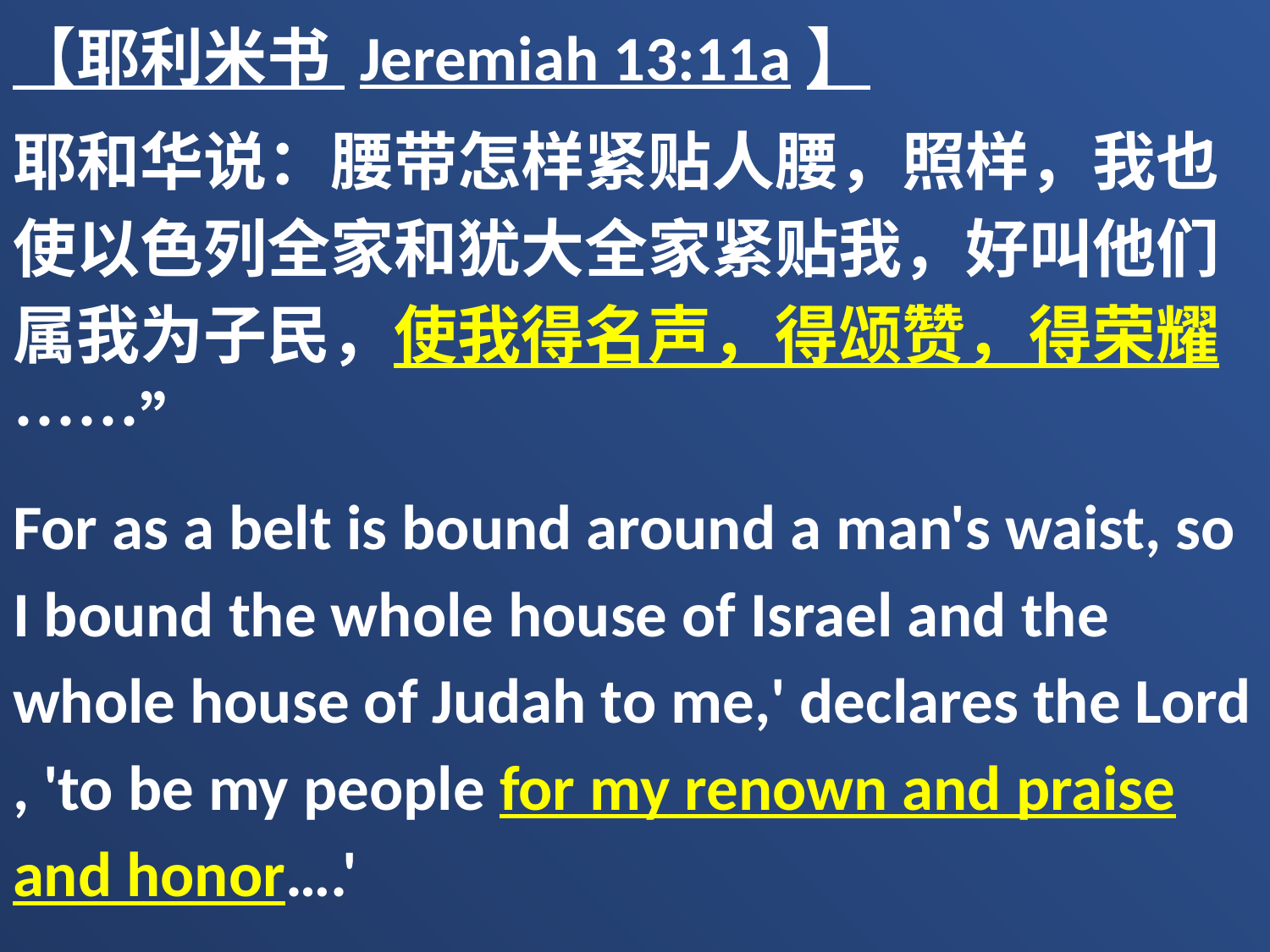

【耶利米书 Jeremiah 13:11a】
耶和华说：腰带怎样紧贴人腰，照样，我也使以色列全家和犹大全家紧贴我，好叫他们属我为子民，使我得名声，得颂赞，得荣耀……”
For as a belt is bound around a man's waist, so I bound the whole house of Israel and the whole house of Judah to me,' declares the Lord , 'to be my people for my renown and praise and honor….'